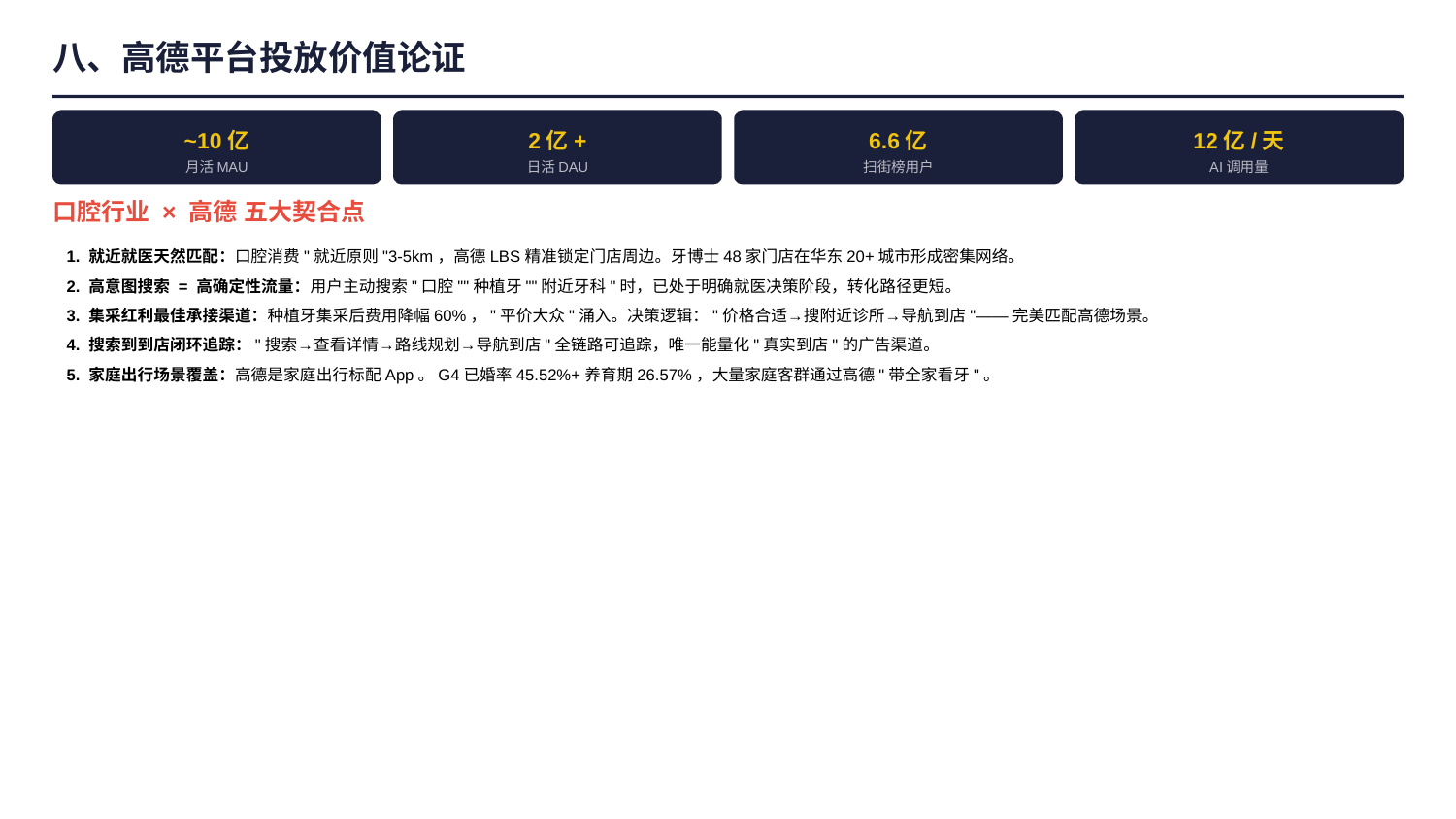

八、高德平台投放价值论证

~10亿
2亿+
6.6亿
12亿/天
月活MAU
日活DAU
扫街榜用户
AI调用量
口腔行业 × 高德 五大契合点
1. 就近就医天然匹配：口腔消费"就近原则"3-5km，高德LBS精准锁定门店周边。牙博士48家门店在华东20+城市形成密集网络。
2. 高意图搜索 = 高确定性流量：用户主动搜索"口腔""种植牙""附近牙科"时，已处于明确就医决策阶段，转化路径更短。
3. 集采红利最佳承接渠道：种植牙集采后费用降幅60%，"平价大众"涌入。决策逻辑："价格合适→搜附近诊所→导航到店"——完美匹配高德场景。
4. 搜索到到店闭环追踪："搜索→查看详情→路线规划→导航到店"全链路可追踪，唯一能量化"真实到店"的广告渠道。
5. 家庭出行场景覆盖：高德是家庭出行标配App。G4已婚率45.52%+养育期26.57%，大量家庭客群通过高德"带全家看牙"。